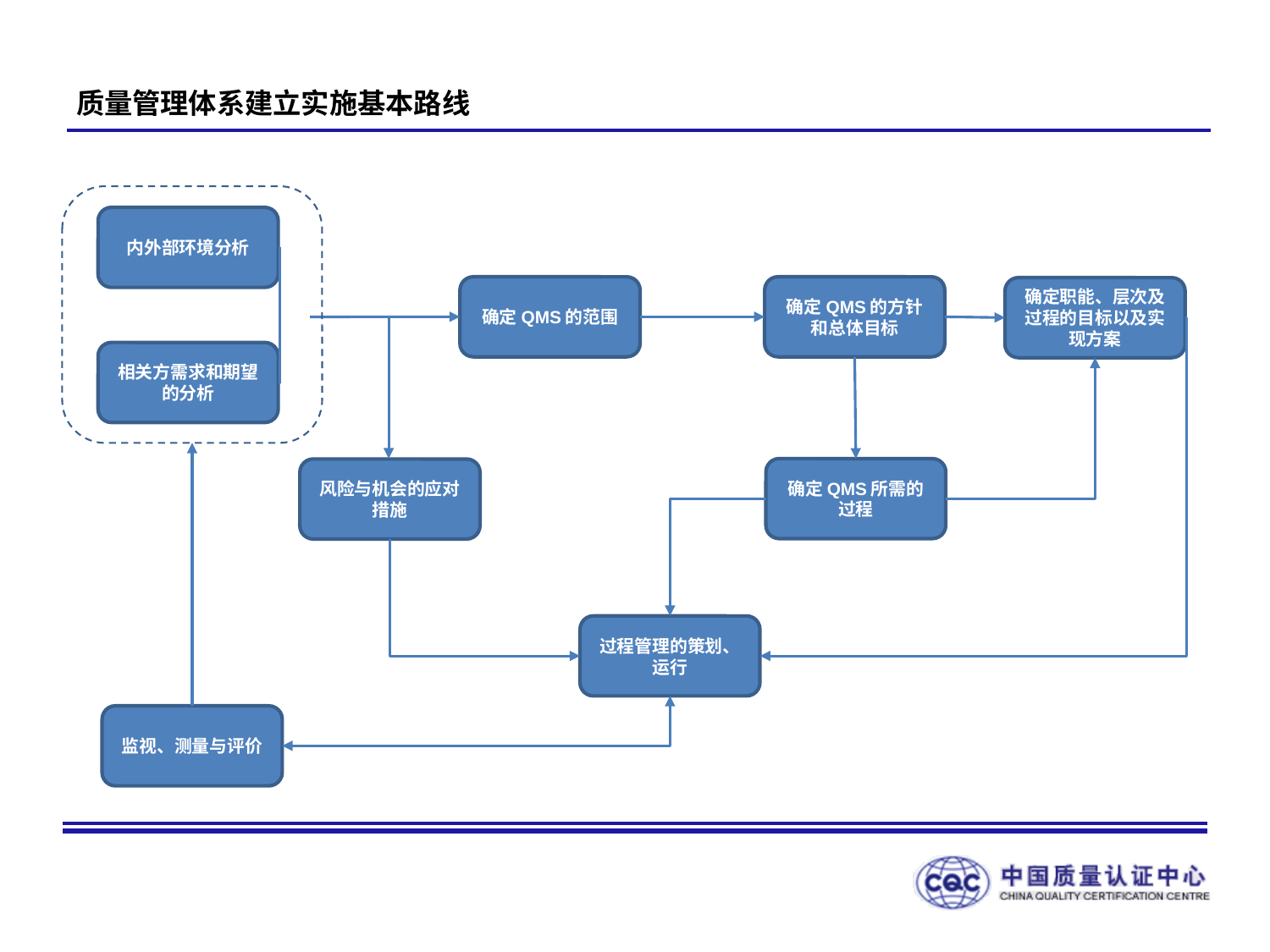

# 质量管理体系建立实施基本路线

内外部环境分析
确定QMS的范围
确定QMS的方针和总体目标
确定职能、层次及过程的目标以及实现方案
相关方需求和期望的分析
确定QMS所需的过程
风险与机会的应对措施
过程管理的策划、运行
监视、测量与评价